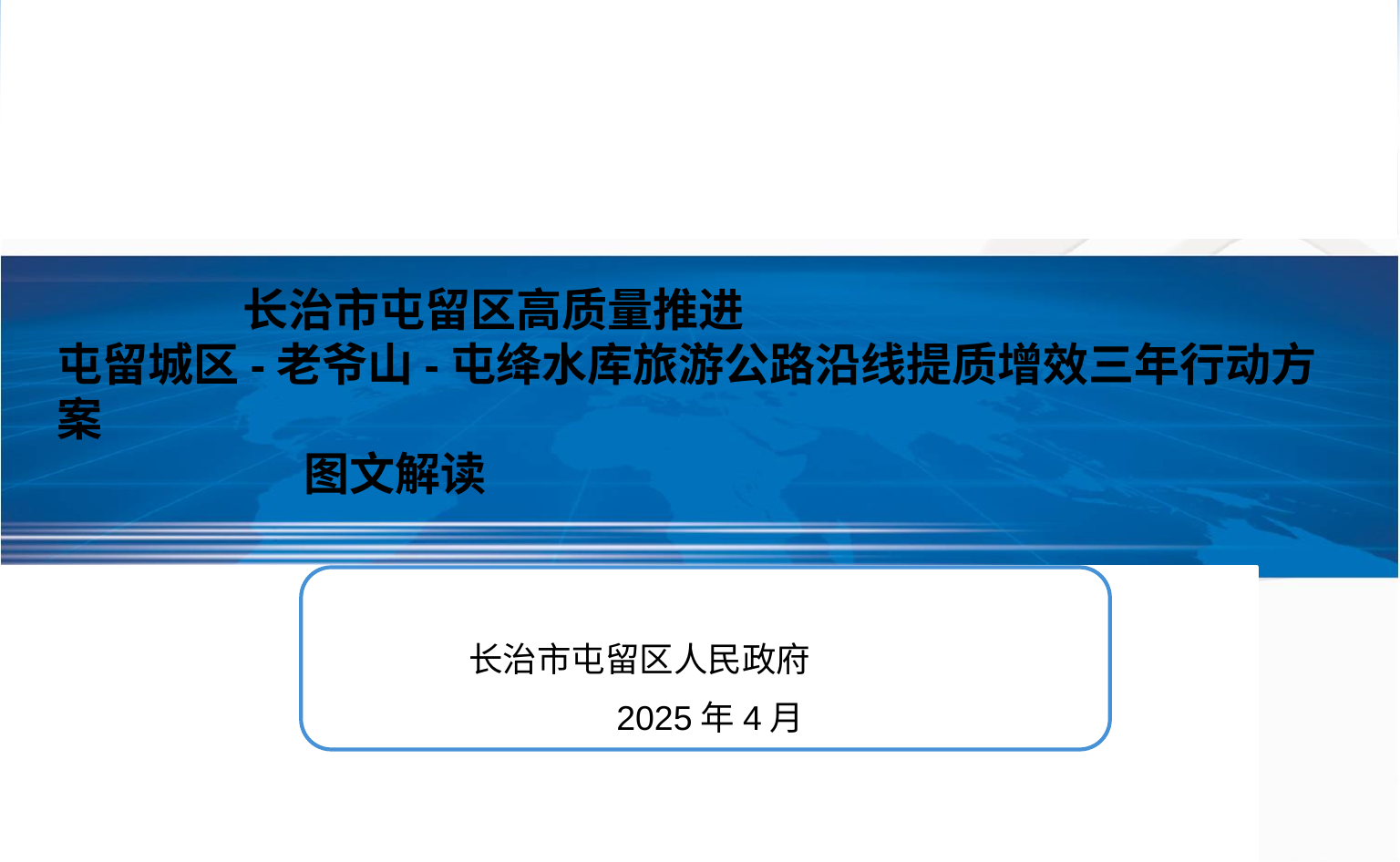

长治市屯留区高质量推进
屯留城区-老爷山-屯绛水库旅游公路沿线提质增效三年行动方案
                       图文解读

长治市屯留区人民政府办公室

长治市屯留区人民政府
 2025年4月